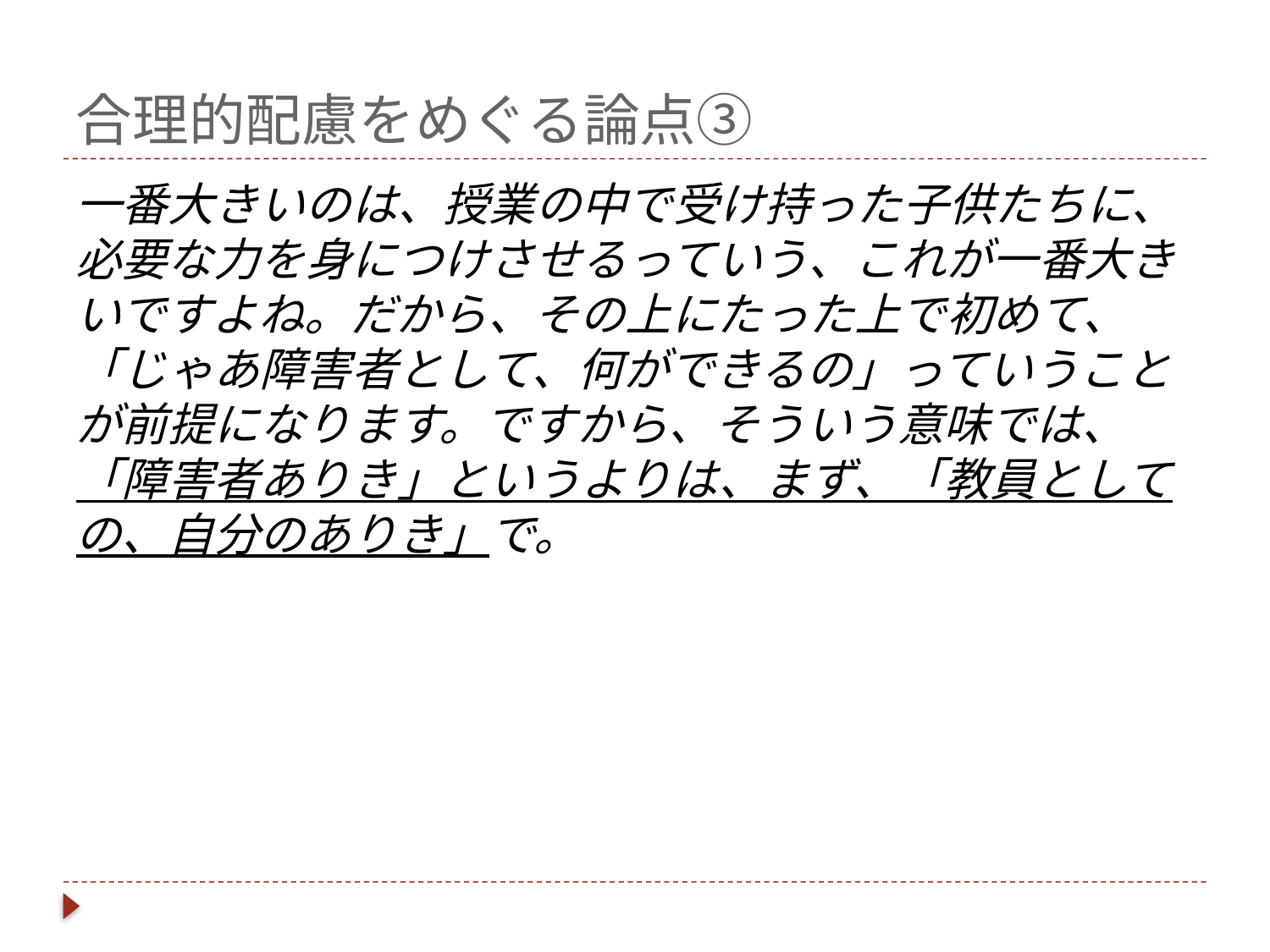

# 合理的配慮をめぐる論点③
一番大きいのは、授業の中で受け持った子供たちに、必要な力を身につけさせるっていう、これが一番大きいですよね。だから、その上にたった上で初めて、「じゃあ障害者として、何ができるの」っていうことが前提になります。ですから、そういう意味では、「障害者ありき」というよりは、まず、「教員としての、自分のありき」で。